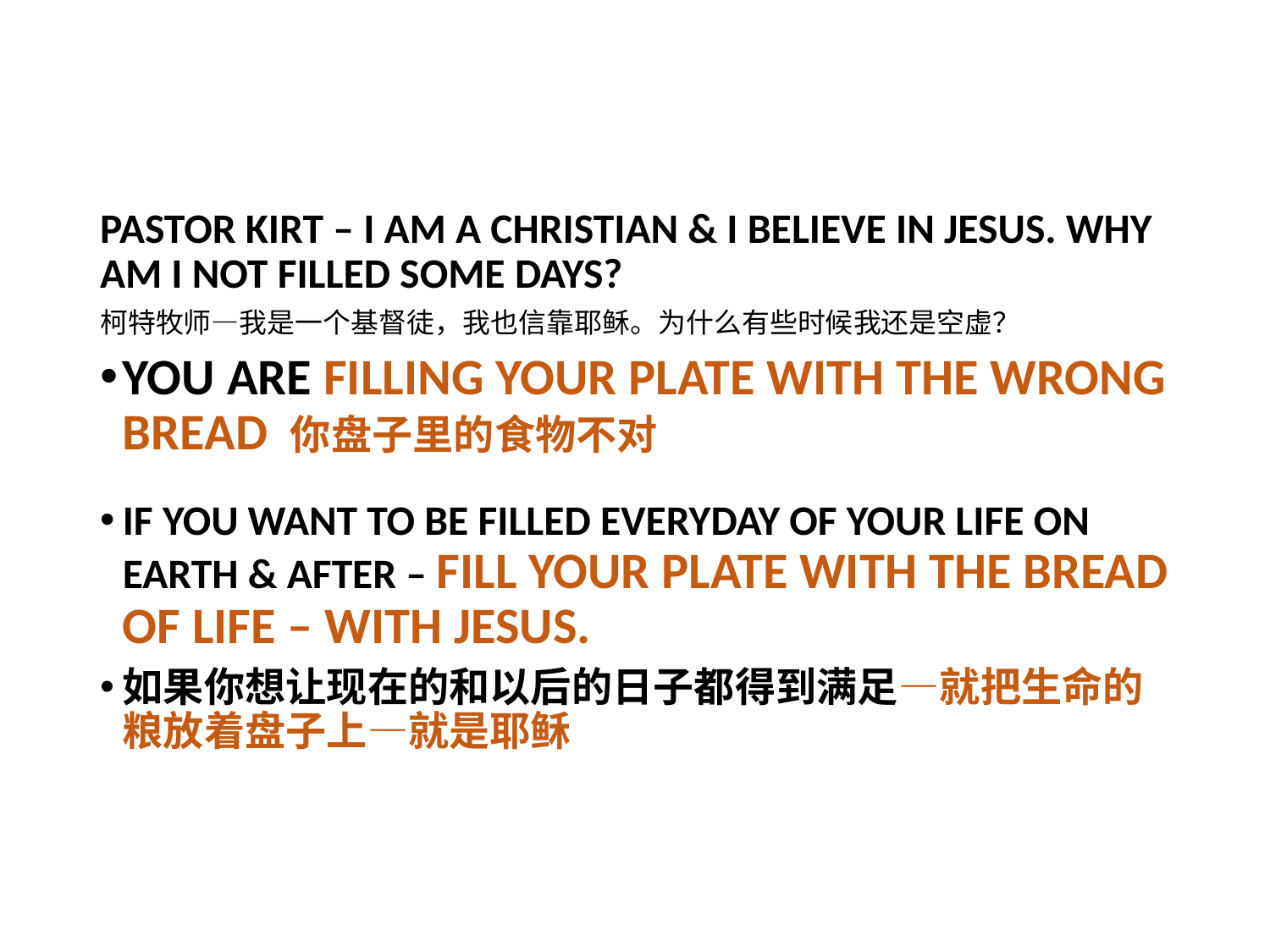

PASTOR KIRT – I AM A CHRISTIAN & I BELIEVE IN JESUS. WHY AM I NOT FILLED SOME DAYS?
柯特牧师—我是一个基督徒，我也信靠耶稣。为什么有些时候我还是空虚？
YOU ARE FILLING YOUR PLATE WITH THE WRONG BREAD 你盘子里的食物不对

IF YOU WANT TO BE FILLED EVERYDAY OF YOUR LIFE ON EARTH & AFTER – FILL YOUR PLATE WITH THE BREAD OF LIFE – WITH JESUS.
如果你想让现在的和以后的日子都得到满足—就把生命的粮放着盘子上—就是耶稣